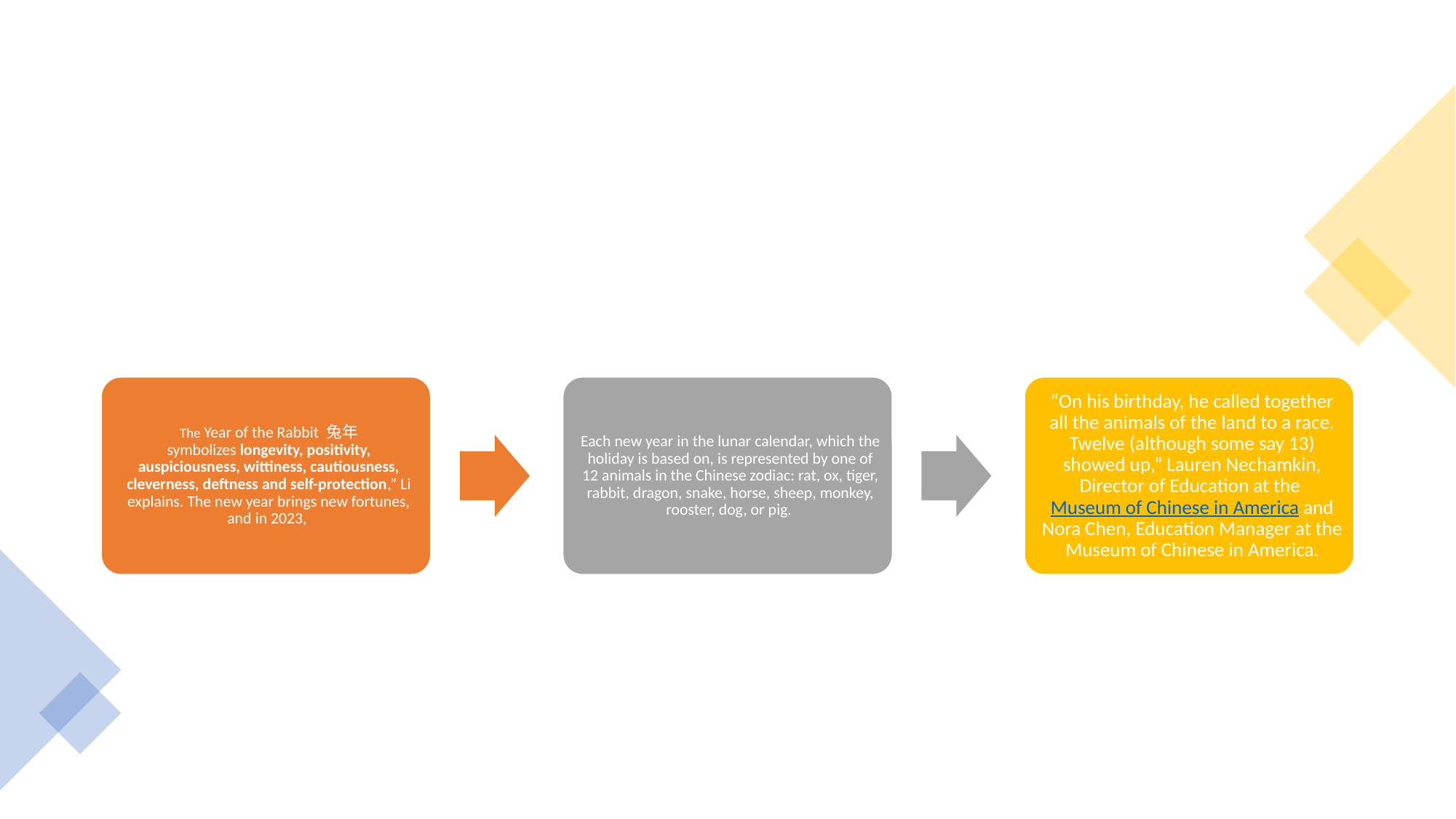

The Year of the Rabbit 兔年 symbolizes longevity, positivity, auspiciousness, wittiness, cautiousness, cleverness, deftness and self-protection,” Li explains. The new year brings new fortunes, and in 2023,

Each new year in the lunar calendar, which the holiday is based on, is represented by one of 12 animals in the Chinese zodiac: rat, ox, tiger, rabbit, dragon, snake, horse, sheep, monkey, rooster, dog, or pig.

“On his birthday, he called together all the animals of the land to a race. Twelve (although some say 13) showed up,” Lauren Nechamkin, Director of Education at the Museum of Chinese in America and Nora Chen, Education Manager at the Museum of Chinese in America.